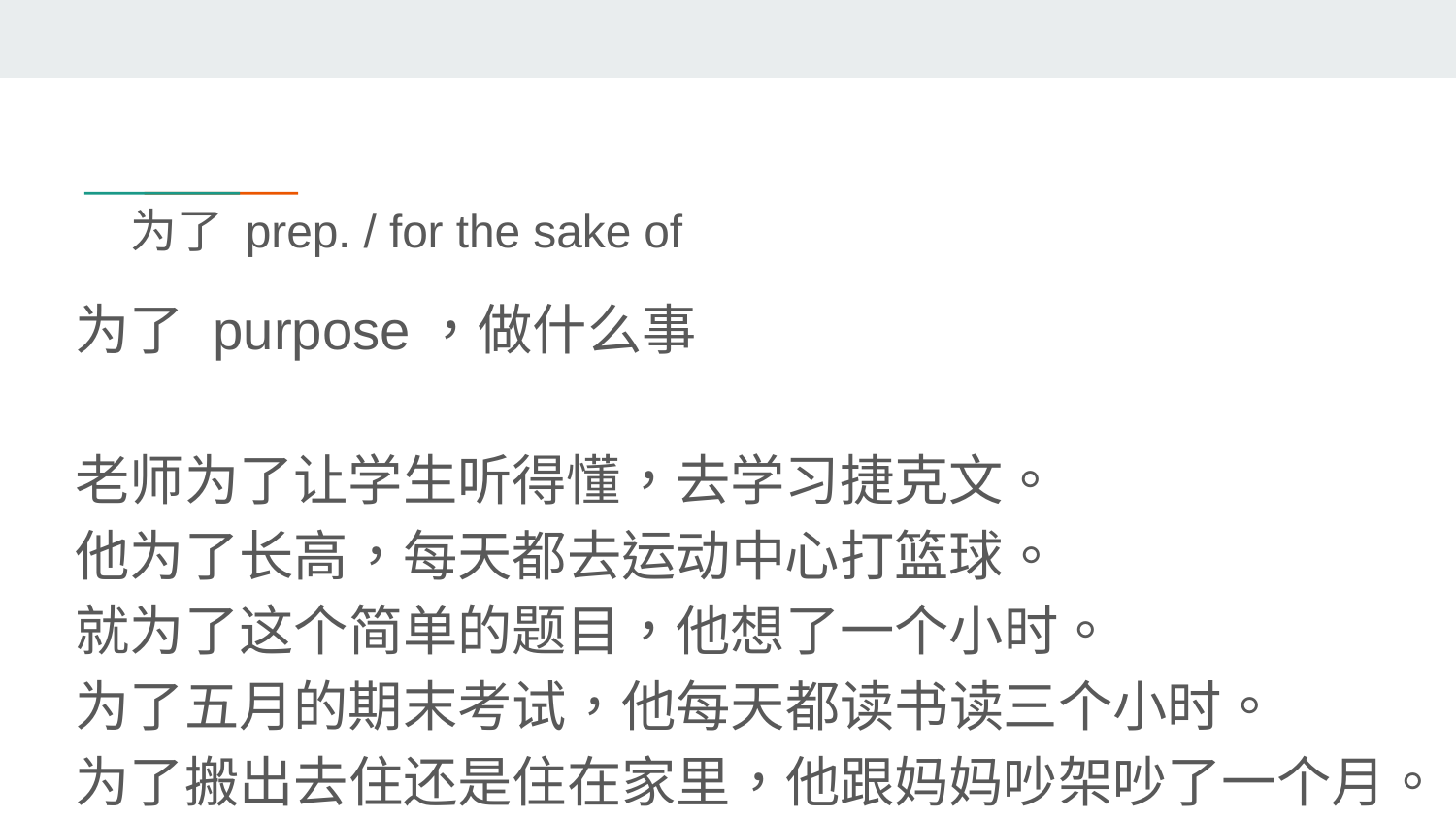

# 为了 prep. / for the sake of

为了 purpose，做什么事

老师为了让学生听得懂，去学习捷克文。
他为了长高，每天都去运动中心打篮球。
就为了这个简单的题目，他想了一个小时。
为了五月的期末考试，他每天都读书读三个小时。
为了搬出去住还是住在家里，他跟妈妈吵架吵了一个月。